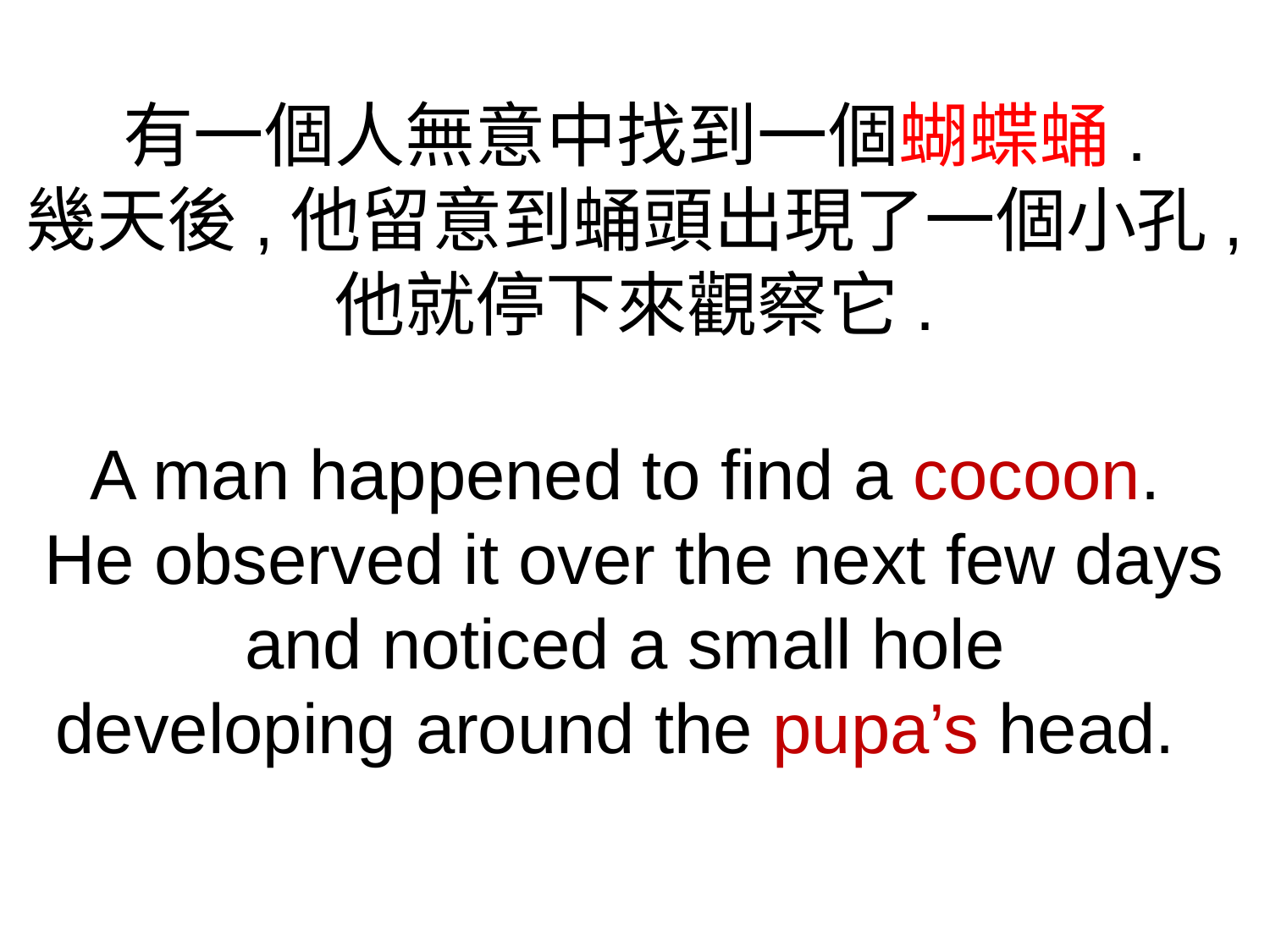

有一個人無意中找到一個蝴蝶蛹.
幾天後,他留意到蛹頭出現了一個小孔,
他就停下來觀察它.

A man happened to find a cocoon.
He observed it over the next few days and noticed a small hole
developing around the pupa’s head.